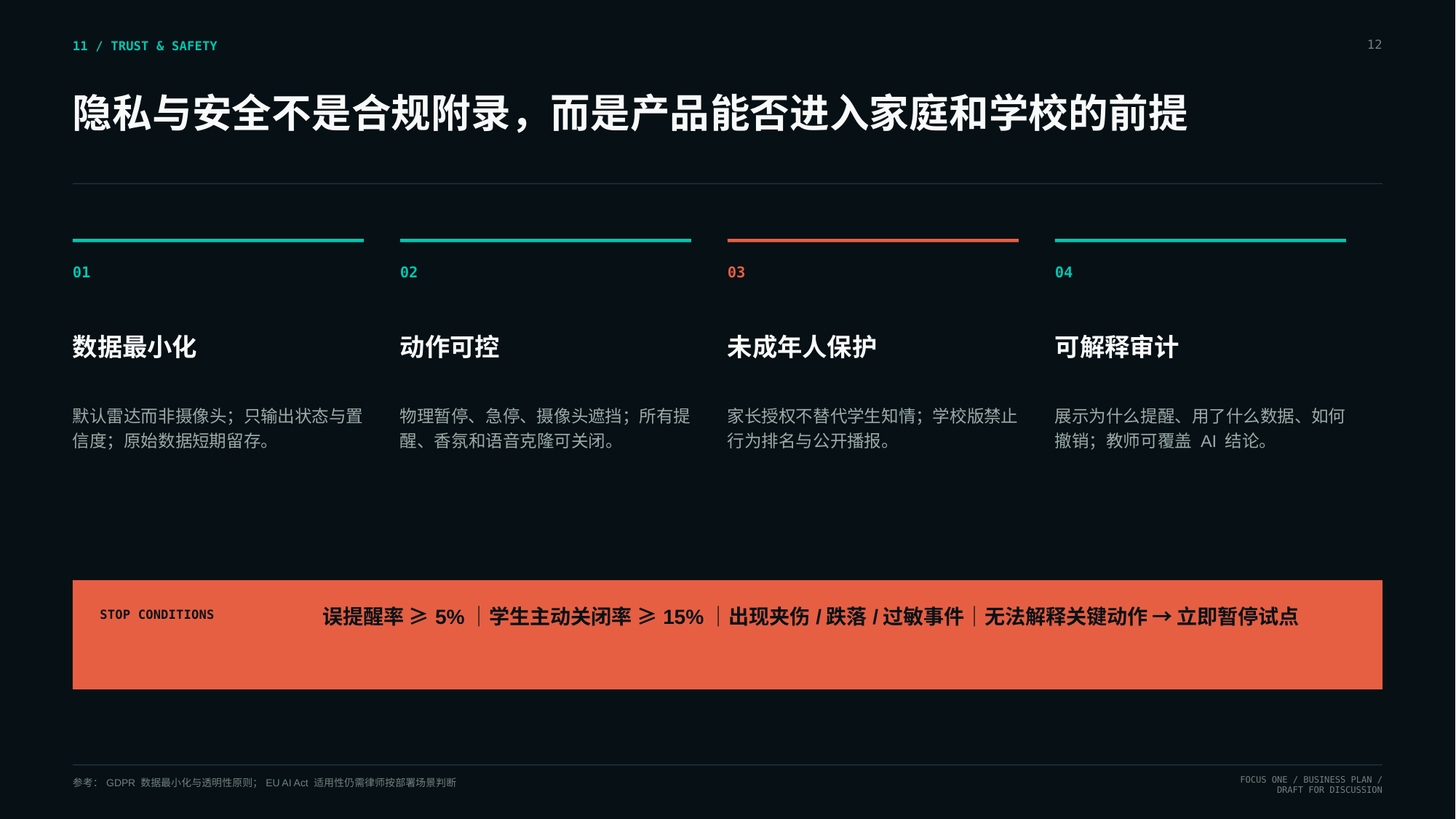

12
11 / TRUST & SAFETY
隐私与安全不是合规附录，而是产品能否进入家庭和学校的前提

01
02
03
04
数据最小化
动作可控
未成年人保护
可解释审计
默认雷达而非摄像头；只输出状态与置信度；原始数据短期留存。
物理暂停、急停、摄像头遮挡；所有提醒、香氛和语音克隆可关闭。
家长授权不替代学生知情；学校版禁止行为排名与公开播报。
展示为什么提醒、用了什么数据、如何撤销；教师可覆盖 AI 结论。

误提醒率 ≥5%｜学生主动关闭率 ≥15%｜出现夹伤/跌落/过敏事件｜无法解释关键动作 → 立即暂停试点
STOP CONDITIONS

参考：GDPR 数据最小化与透明性原则；EU AI Act 适用性仍需律师按部署场景判断
FOCUS ONE / BUSINESS PLAN / DRAFT FOR DISCUSSION